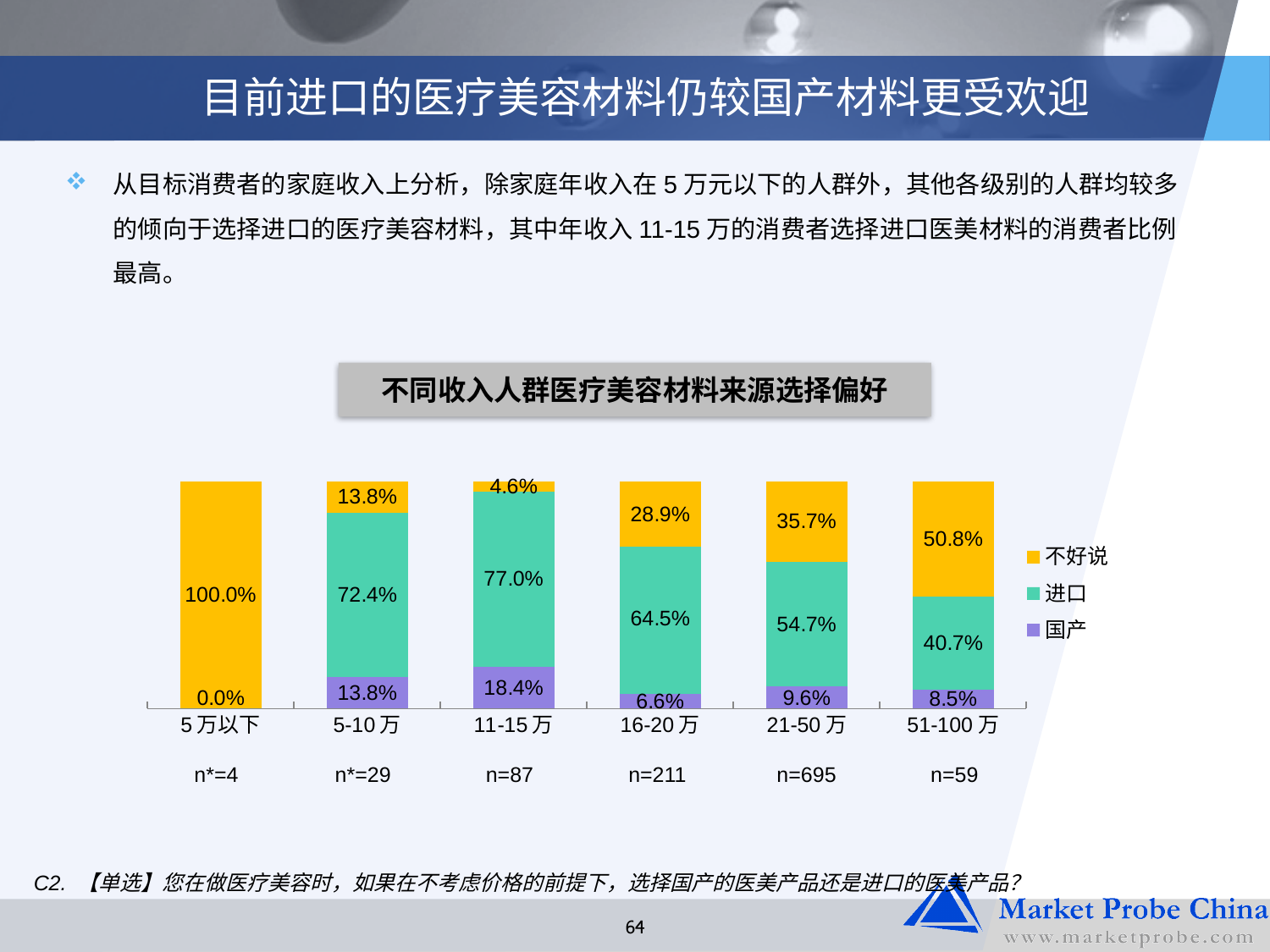

# 目前进口的医疗美容材料仍较国产材料更受欢迎
从目标消费者的家庭收入上分析，除家庭年收入在5万元以下的人群外，其他各级别的人群均较多的倾向于选择进口的医疗美容材料，其中年收入11-15万的消费者选择进口医美材料的消费者比例最高。
不同收入人群医疗美容材料来源选择偏好

### Chart

| Category | 国产 | 进口 | 不好说 |
|---|---|---|---|
| 5万以下 | 0.0 | 0.0 | 1.0 |
| 5-10万 | 0.1379 | 0.7241000000000002 | 0.1379 |
| 11-15万 | 0.18390000000000006 | 0.7701000000000002 | 0.046 |
| 16-20万 | 0.0664 | 0.6445000000000002 | 0.2891 |
| 21-50万 | 0.0964 | 0.5468 | 0.3568000000000001 |
| 51-100万 | 0.08470000000000007 | 0.4068000000000001 | 0.5084999999999997 |
| n\*=4 | n\*=29 | n=87 | n=211 | n=695 | n=59 |
| --- | --- | --- | --- | --- | --- |
C2. 【单选】您在做医疗美容时，如果在不考虑价格的前提下，选择国产的医美产品还是进口的医美产品？
64